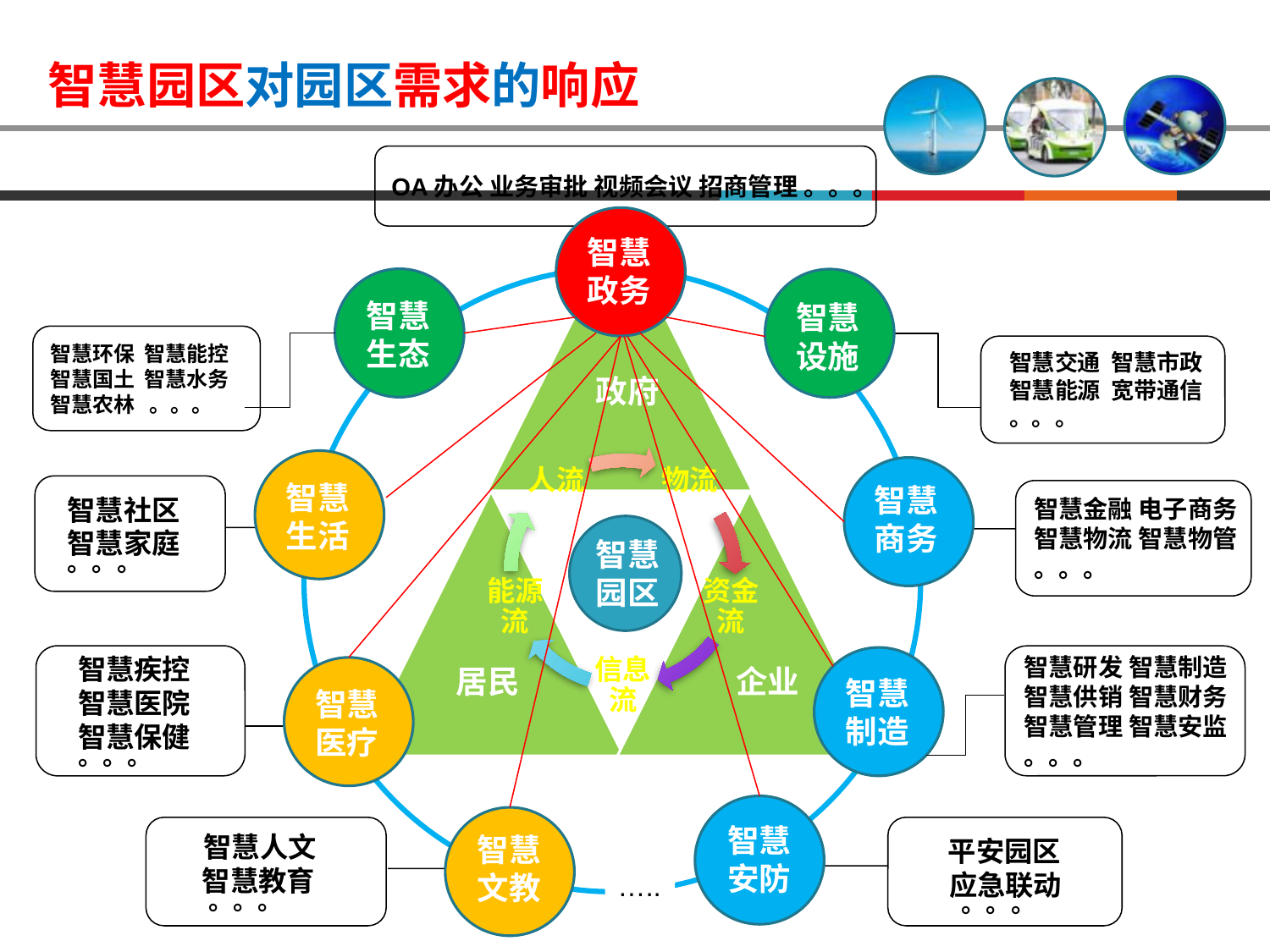

智慧园区对园区需求的响应

OA办公 业务审批 视频会议 招商管理 。。。

智慧政务

智慧生态

智慧设施

智慧生活

智慧商务

智慧制造

智慧医疗

智慧安防

智慧文教
…..

政府

智慧
园区
居民
企业
智慧环保  智慧能控
智慧国土  智慧水务
智慧农林   。。。
 智慧交通  智慧市政
 智慧能源  宽带通信
 。。。
物流
资金流
信息流
能源流
人流

智慧社区
智慧家庭
。。。

智慧金融 电子商务
智慧物流 智慧物管
。。。

智慧疾控
智慧医院
智慧保健
。。。
智慧研发 智慧制造
智慧供销 智慧财务
智慧管理 智慧安监
。。。
      智慧人文
     智慧教育
      。。。

 平安园区
 应急联动
。。。